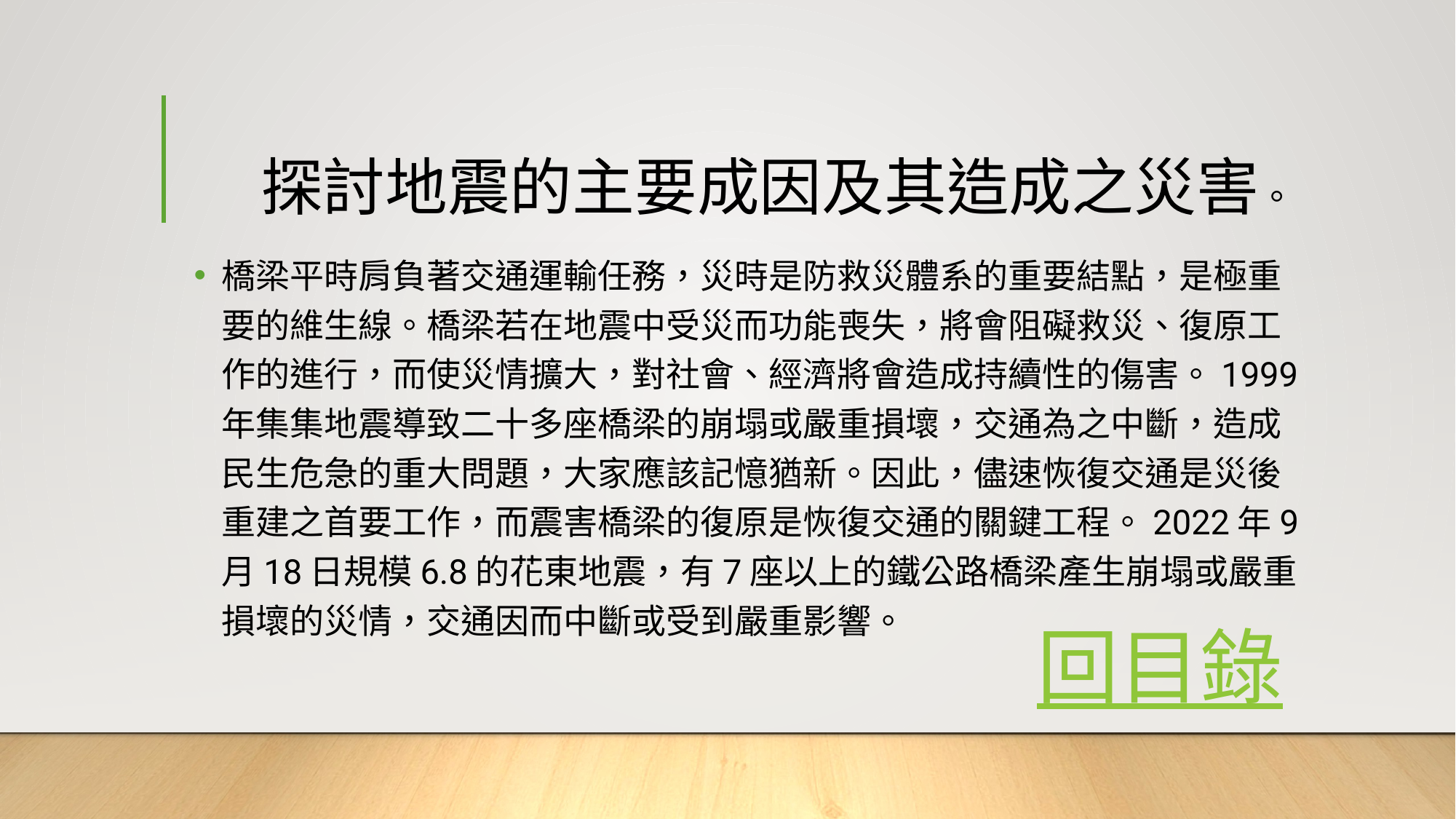

# 探討地震的主要成因及其造成之災害。
橋梁平時肩負著交通運輸任務，災時是防救災體系的重要結點，是極重要的維生線。橋梁若在地震中受災而功能喪失，將會阻礙救災、復原工作的進行，而使災情擴大，對社會、經濟將會造成持續性的傷害。1999年集集地震導致二十多座橋梁的崩塌或嚴重損壞，交通為之中斷，造成民生危急的重大問題，大家應該記憶猶新。因此，儘速恢復交通是災後重建之首要工作，而震害橋梁的復原是恢復交通的關鍵工程。2022年9月18日規模6.8的花東地震，有7座以上的鐵公路橋梁產生崩塌或嚴重損壞的災情，交通因而中斷或受到嚴重影響。
回目錄